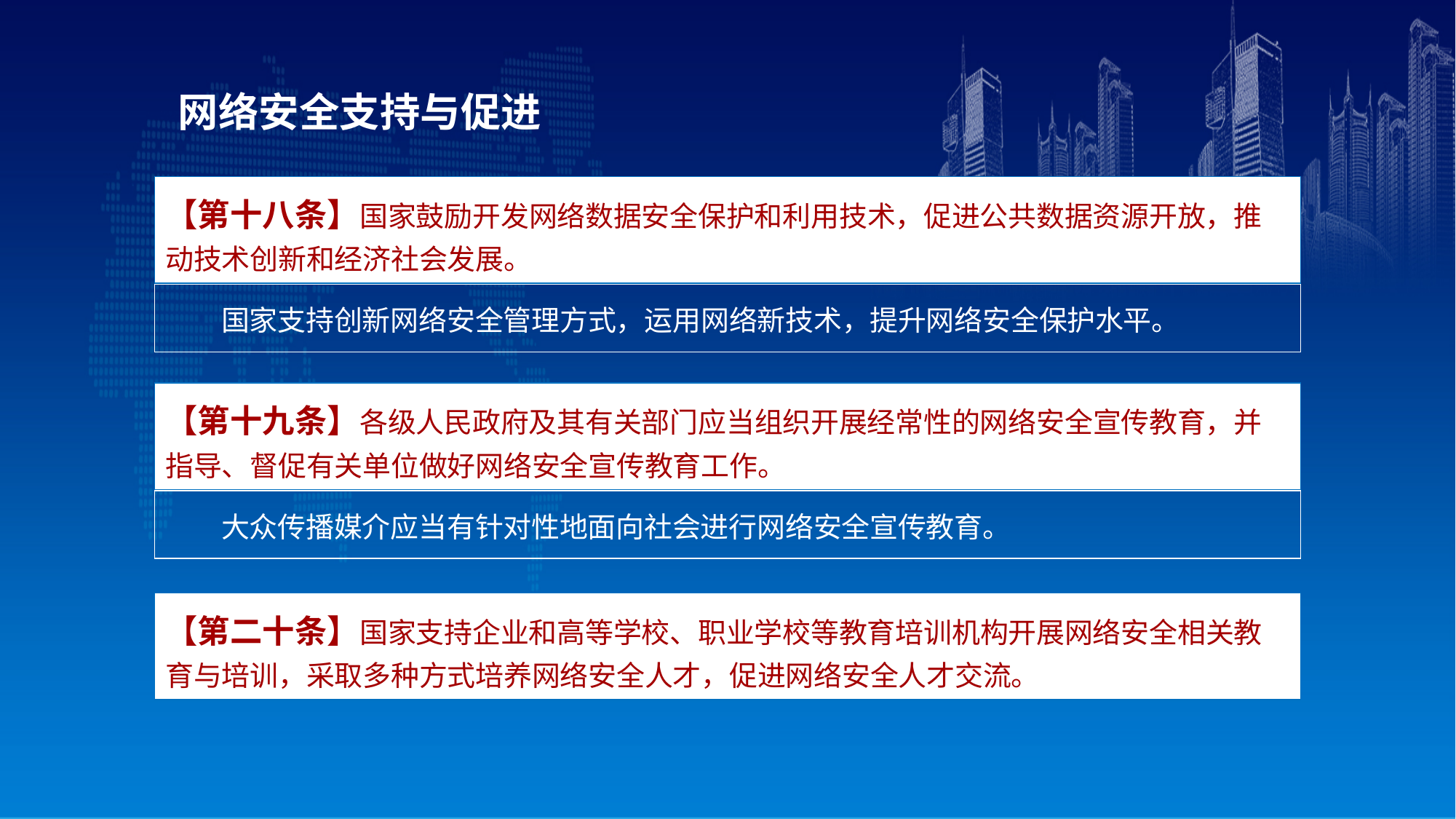

网络安全支持与促进
【第十八条】国家鼓励开发网络数据安全保护和利用技术，促进公共数据资源开放，推动技术创新和经济社会发展。

     国家支持创新网络安全管理方式，运用网络新技术，提升网络安全保护水平。
【第十九条】各级人民政府及其有关部门应当组织开展经常性的网络安全宣传教育，并指导、督促有关单位做好网络安全宣传教育工作。

     大众传播媒介应当有针对性地面向社会进行网络安全宣传教育。
【第二十条】国家支持企业和高等学校、职业学校等教育培训机构开展网络安全相关教育与培训，采取多种方式培养网络安全人才，促进网络安全人才交流。